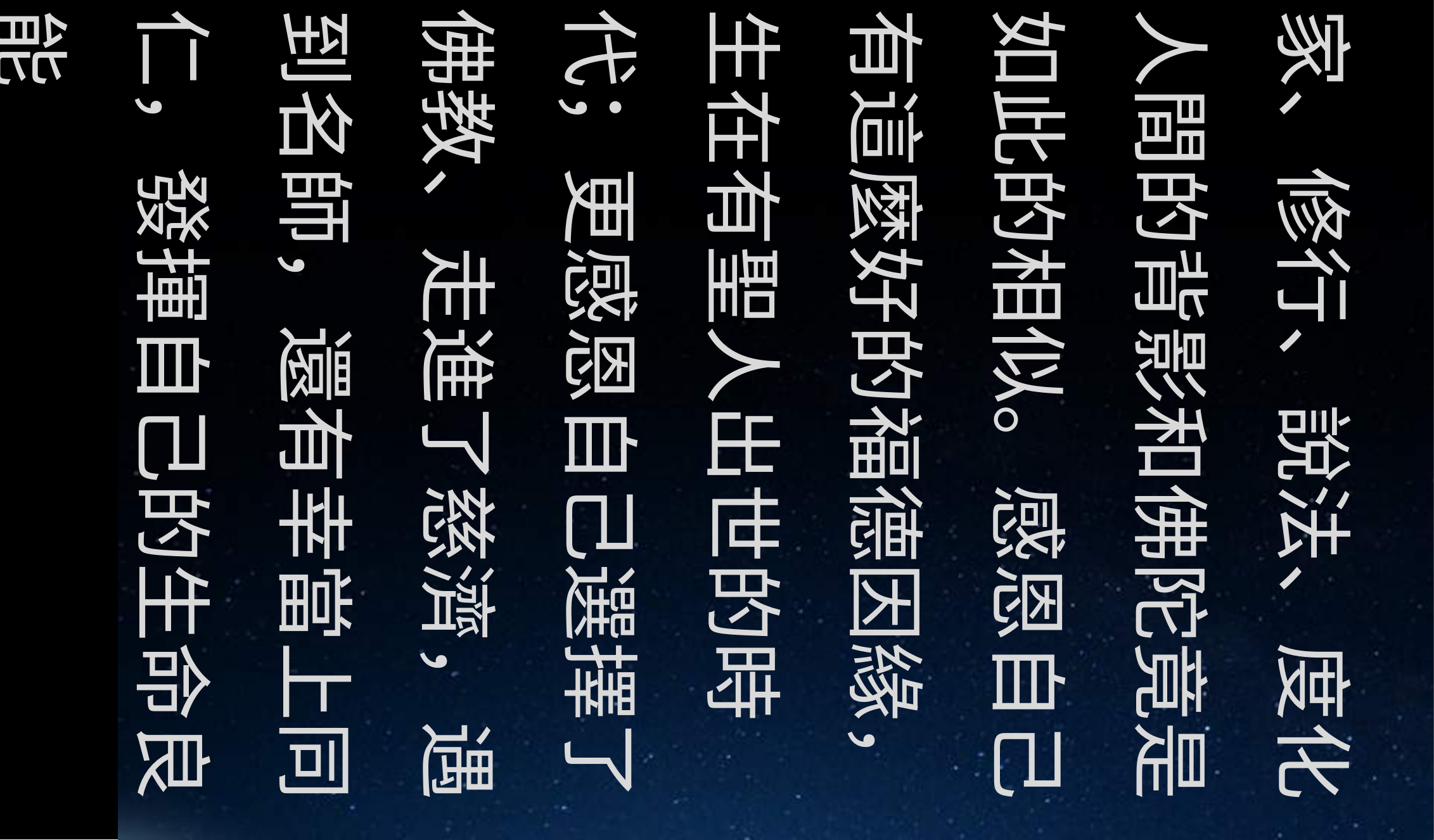

家、修行、說法、度化人間的背影和佛陀竟是如此的相似。感恩自己有這麼好的福德因緣，生在有聖人出世的時代；更感恩自己選擇了佛教、走進了慈濟，遇到名師，還有幸當上同仁，發揮自己的生命良能